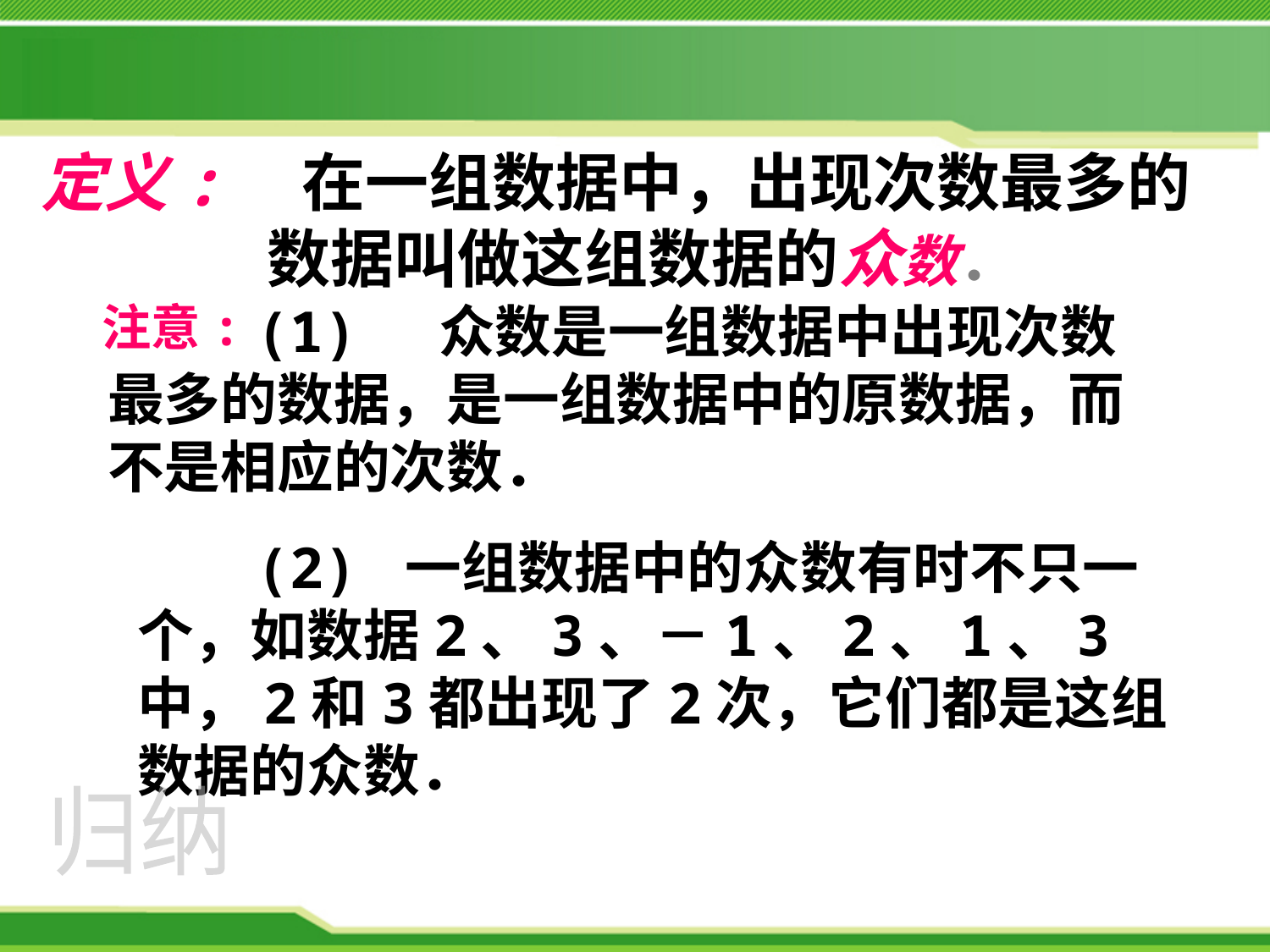

定义:
  在一组数据中，出现次数最多的数据叫做这组数据的众数．
注意:
     (1)  众数是一组数据中出现次数最多的数据，是一组数据中的原数据，而不是相应的次数．
    (2) 一组数据中的众数有时不只一个，如数据2、3、－1、2、1、3中，2和3都出现了2次，它们都是这组数据的众数．
归纳